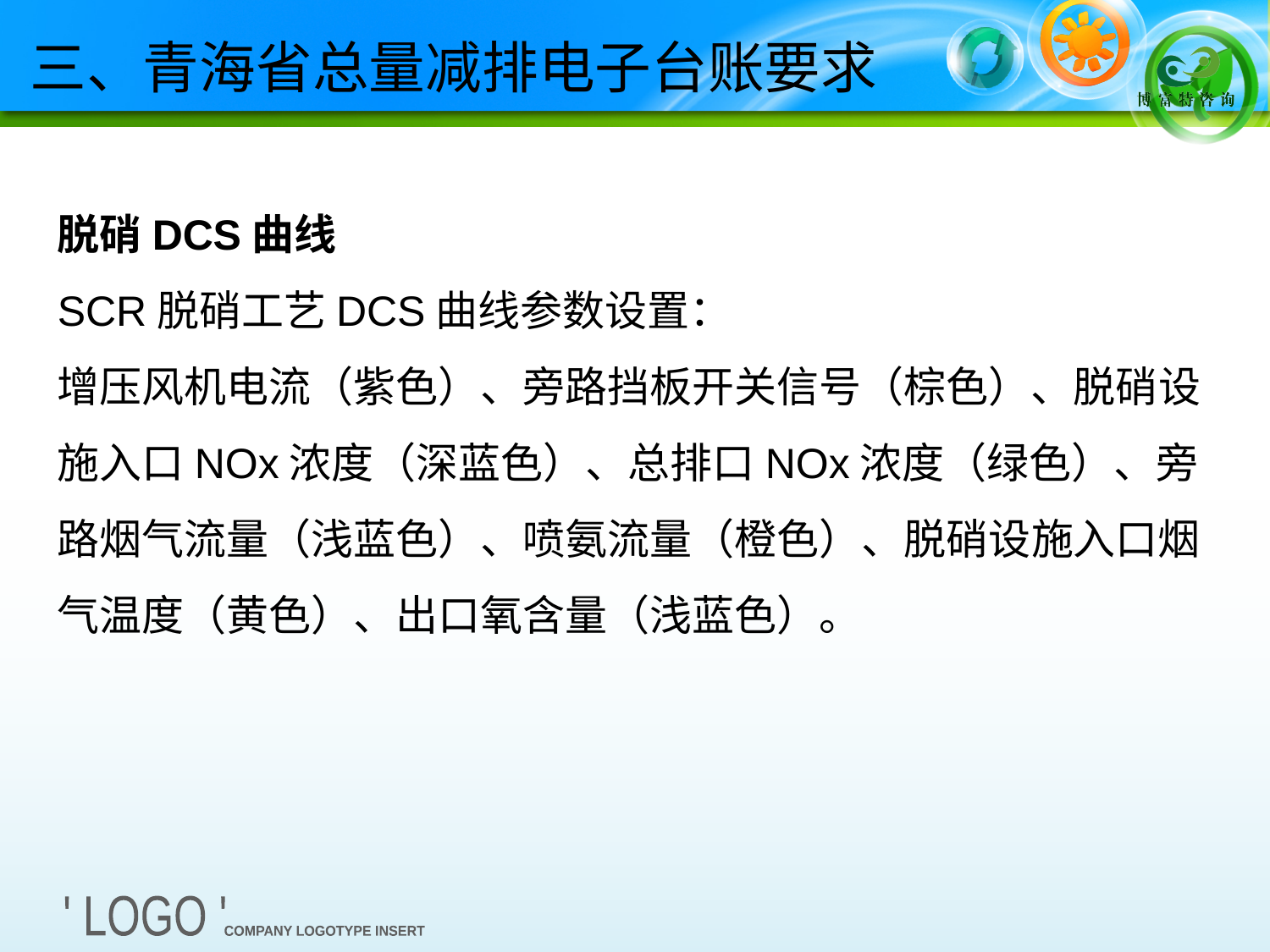

三、青海省总量减排电子台账要求

脱硝DCS曲线
SCR脱硝工艺DCS曲线参数设置：
增压风机电流（紫色）、旁路挡板开关信号（棕色）、脱硝设施入口NOx浓度（深蓝色）、总排口NOx浓度（绿色）、旁路烟气流量（浅蓝色）、喷氨流量（橙色）、脱硝设施入口烟气温度（黄色）、出口氧含量（浅蓝色）。